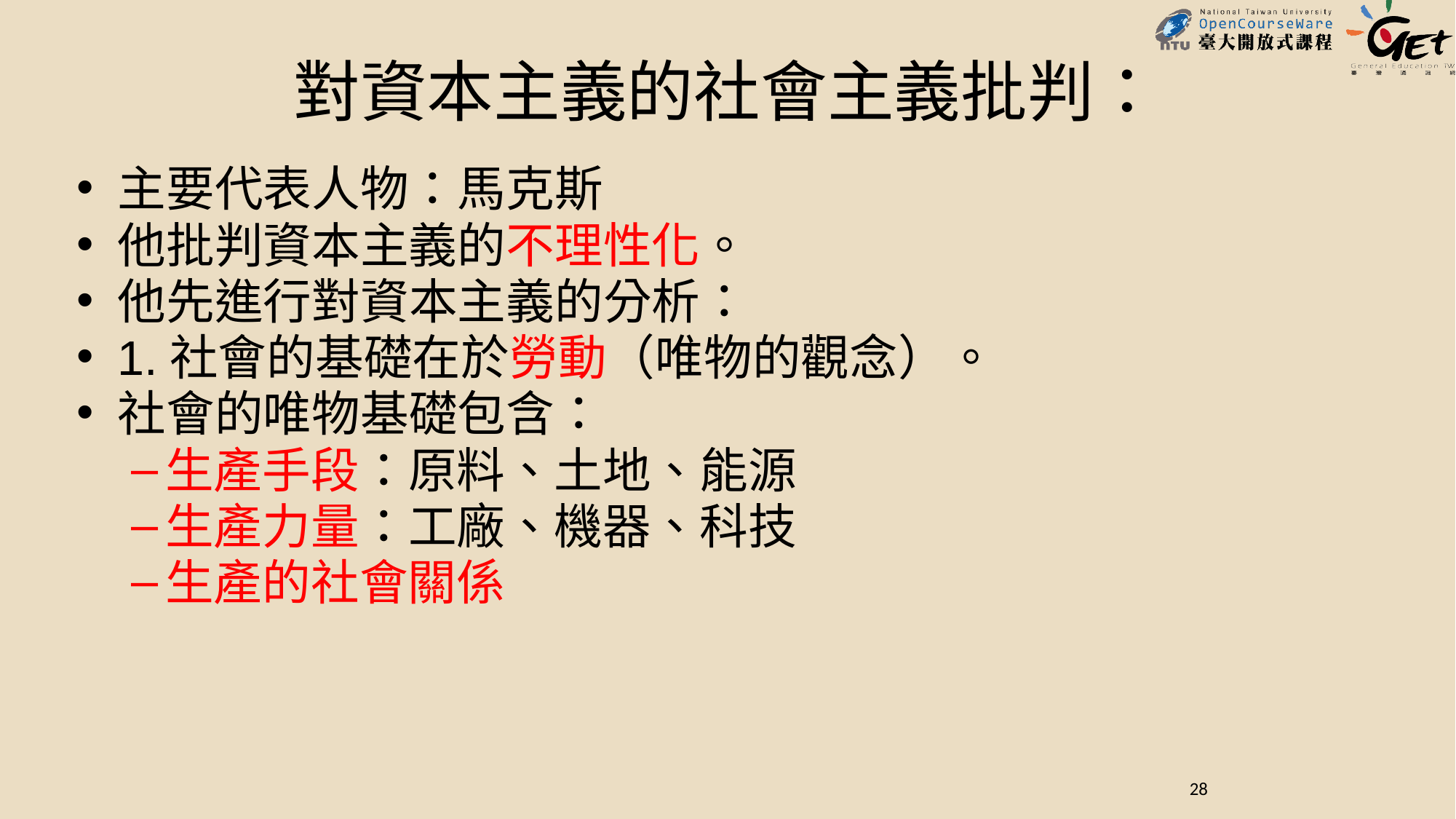

對資本主義的社會主義批判：
主要代表人物：馬克斯
他批判資本主義的不理性化。
他先進行對資本主義的分析：
1.社會的基礎在於勞動（唯物的觀念）。
社會的唯物基礎包含：
生產手段：原料、土地、能源
生產力量：工廠、機器、科技
生產的社會關係
28